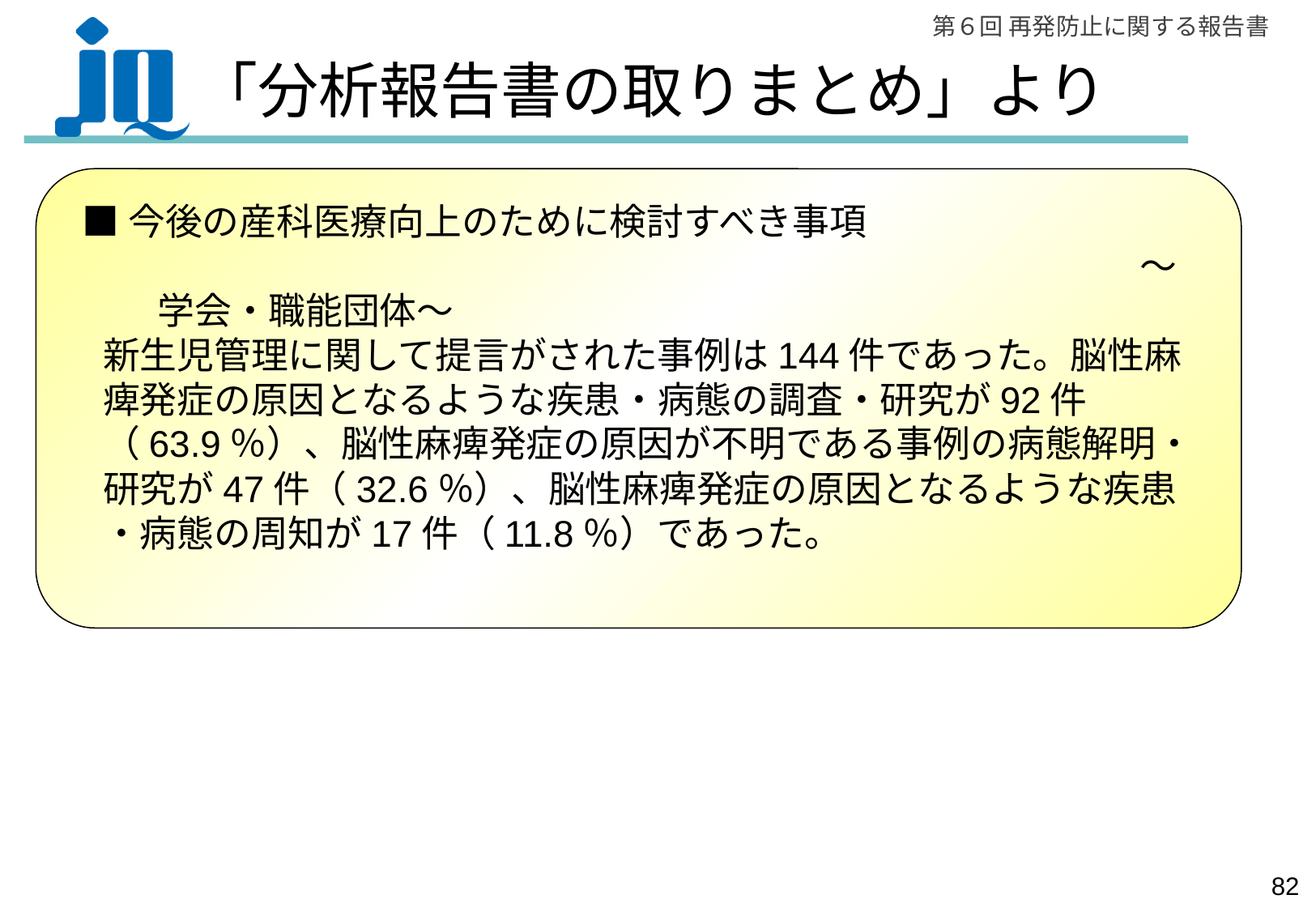

# 「分析報告書の取りまとめ」より
  ■今後の産科医療向上のために検討すべき事項
　　　　　　　　　　　　　　　　　　　　　　　　　　　　　～学会・職能団体～
　新生児管理に関して提言がされた事例は144件であった。脳性麻
　痺発症の原因となるような疾患・病態の調査・研究が92件
　（63.9％）、脳性麻痺発症の原因が不明である事例の病態解明・
　研究が47件（32.6％）、脳性麻痺発症の原因となるような疾患
　・病態の周知が17件（11.8％）であった。

82